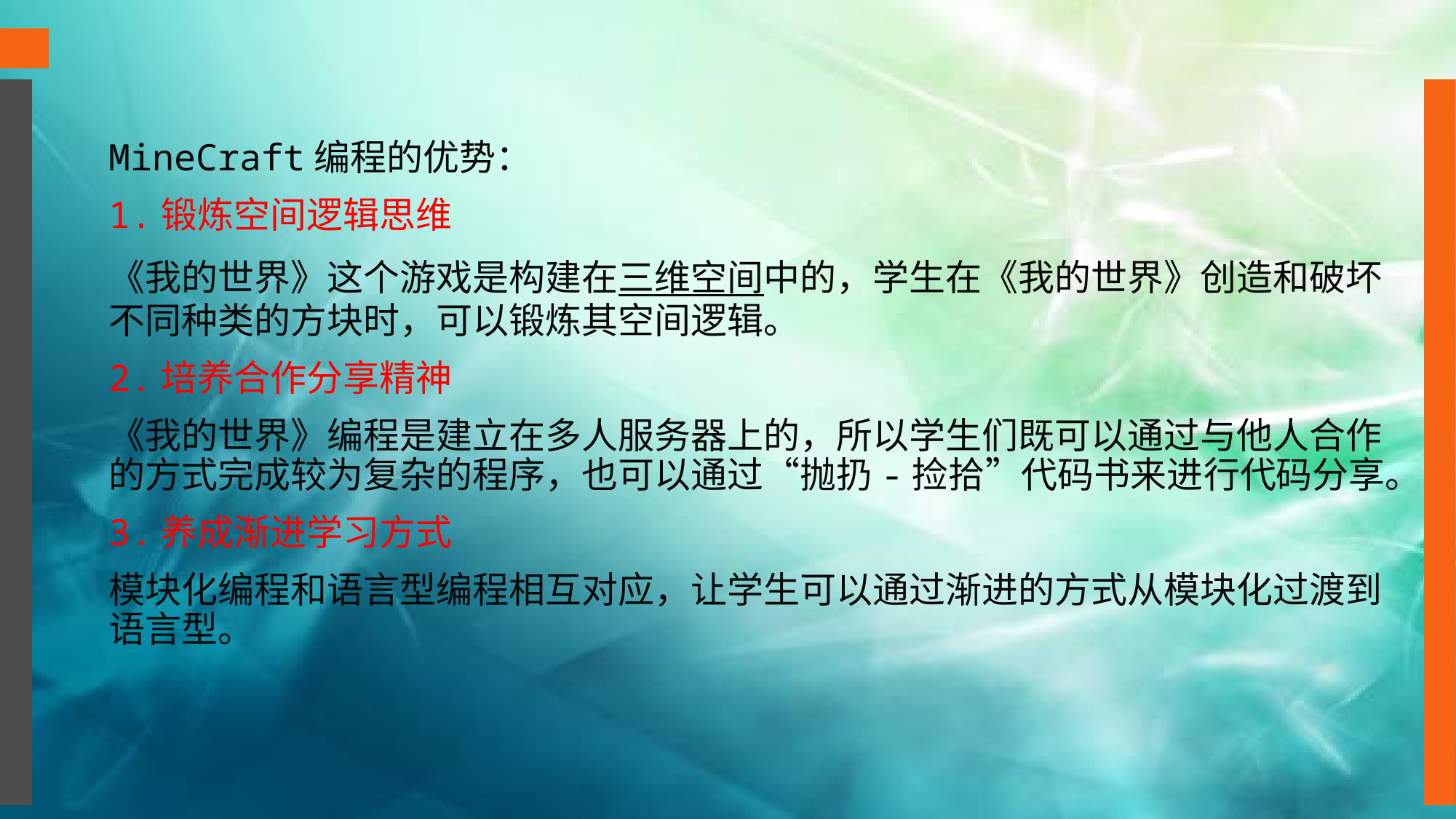

MineCraft编程的优势：
1.锻炼空间逻辑思维
《我的世界》这个游戏是构建在三维空间中的，学生在《我的世界》创造和破坏不同种类的方块时，可以锻炼其空间逻辑。
2.培养合作分享精神
《我的世界》编程是建立在多人服务器上的，所以学生们既可以通过与他人合作的方式完成较为复杂的程序，也可以通过“抛扔-捡拾”代码书来进行代码分享。
3.养成渐进学习方式
模块化编程和语言型编程相互对应，让学生可以通过渐进的方式从模块化过渡到语言型。